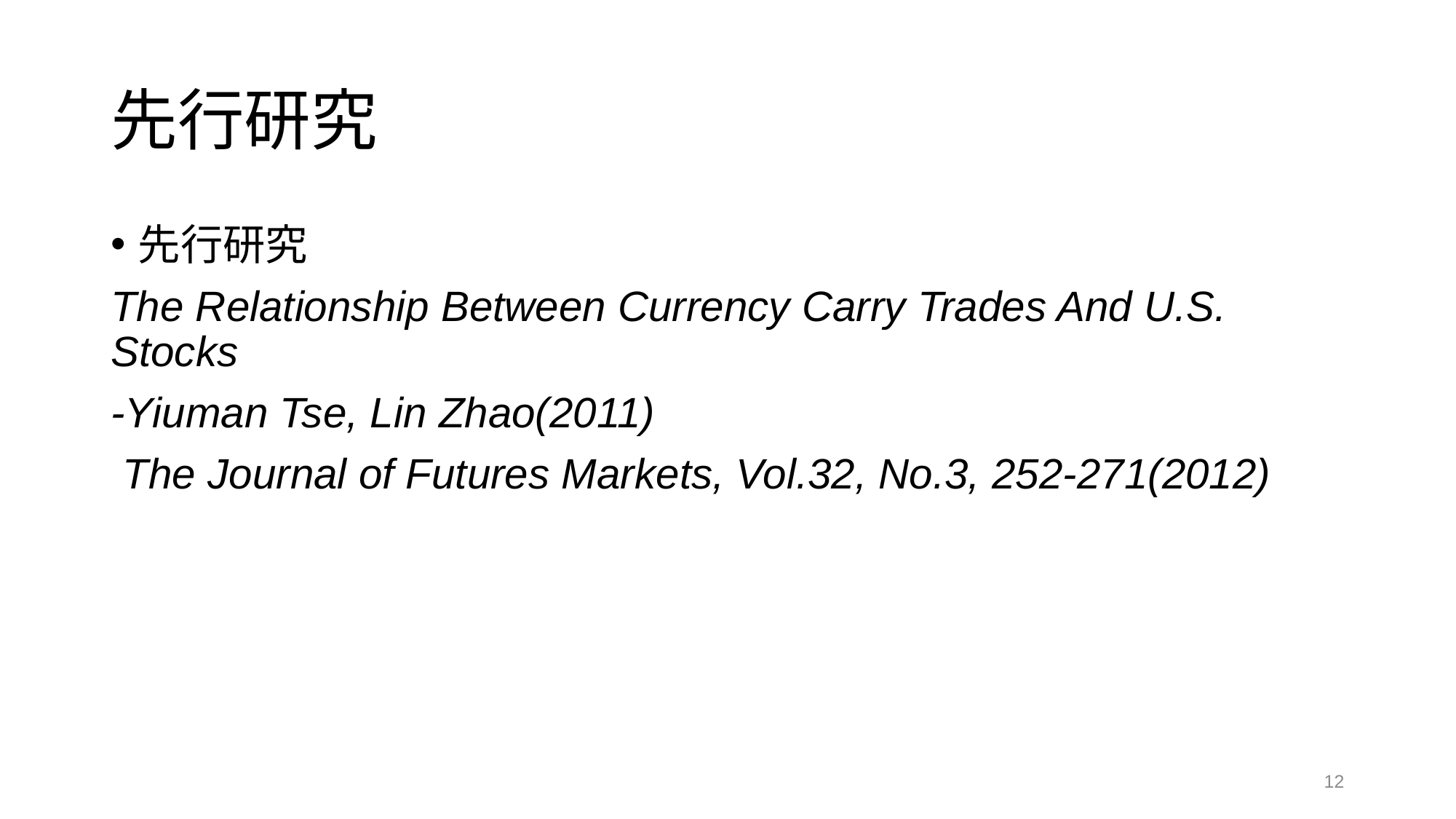

# 先行研究
先行研究
The Relationship Between Currency Carry Trades And U.S. Stocks
-Yiuman Tse, Lin Zhao(2011)
 The Journal of Futures Markets, Vol.32, No.3, 252-271(2012)

12